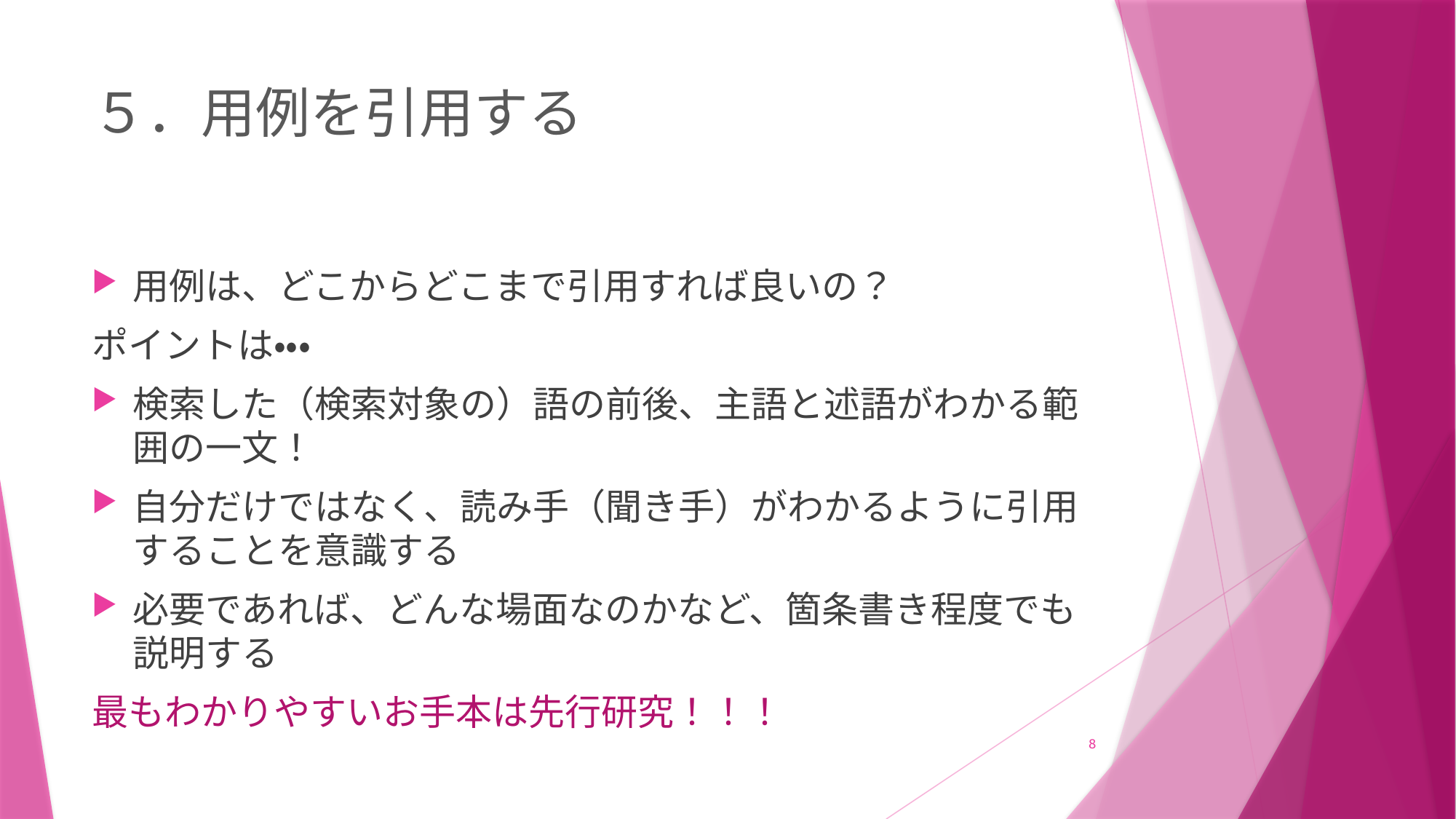

# ５．用例を引用する
用例は、どこからどこまで引用すれば良いの？
ポイントは・・・
検索した（検索対象の）語の前後、主語と述語がわかる範囲の一文！
自分だけではなく、読み手（聞き手）がわかるように引用することを意識する
必要であれば、どんな場面なのかなど、箇条書き程度でも説明する
最もわかりやすいお手本は先行研究！！！

8